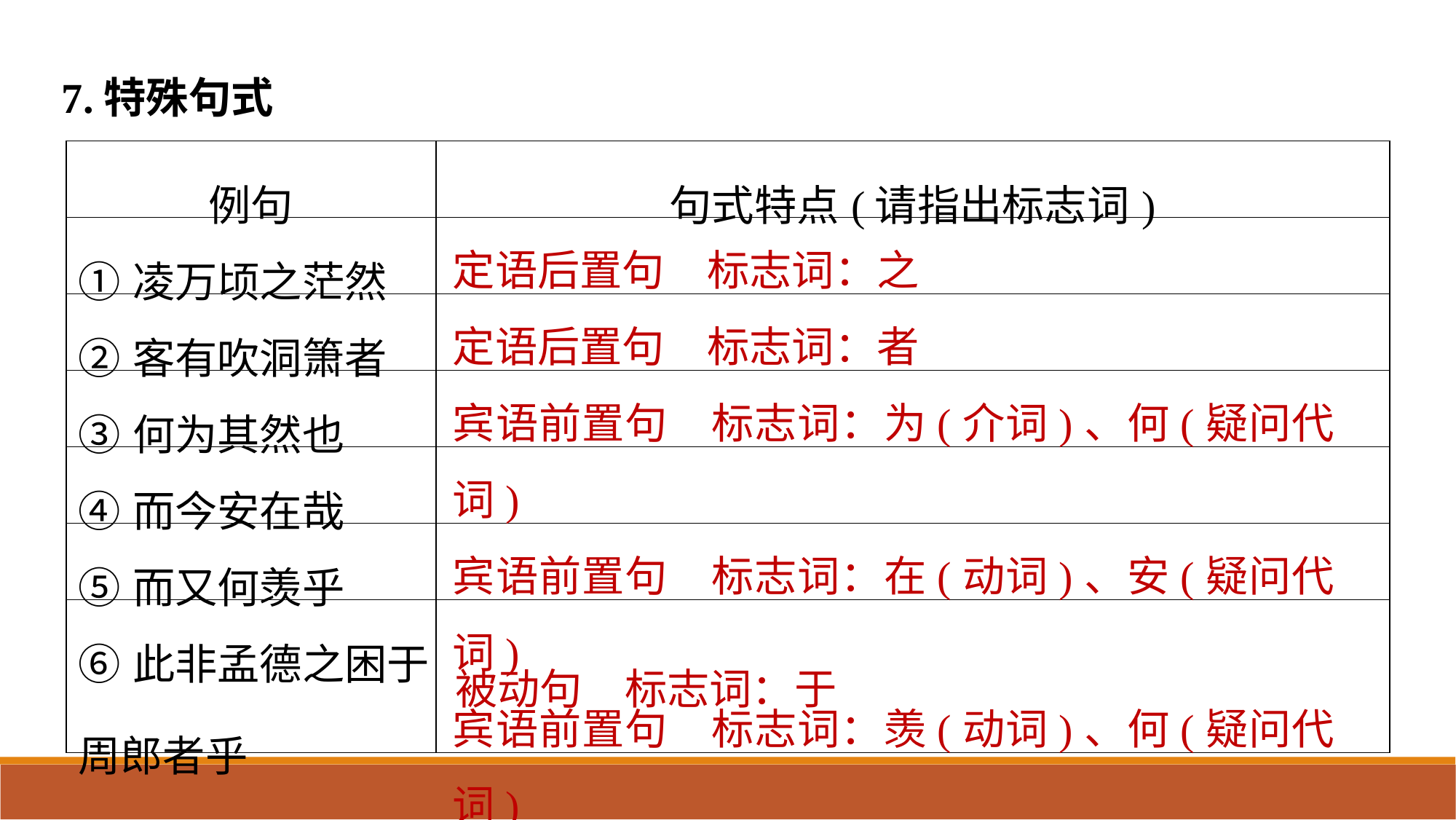

7.特殊句式
| 例句 | 句式特点(请指出标志词) |
| --- | --- |
| ①凌万顷之茫然 |  |
| ②客有吹洞箫者 |  |
| ③何为其然也 |  |
| ④而今安在哉 |  |
| ⑤而又何羡乎 |  |
| ⑥此非孟德之困于周郎者乎 |  |
定语后置句　标志词：之
定语后置句　标志词：者
宾语前置句　标志词：为(介词)、何(疑问代词)
宾语前置句　标志词：在(动词)、安(疑问代词)
宾语前置句　标志词：羡(动词)、何(疑问代词)
被动句　标志词：于